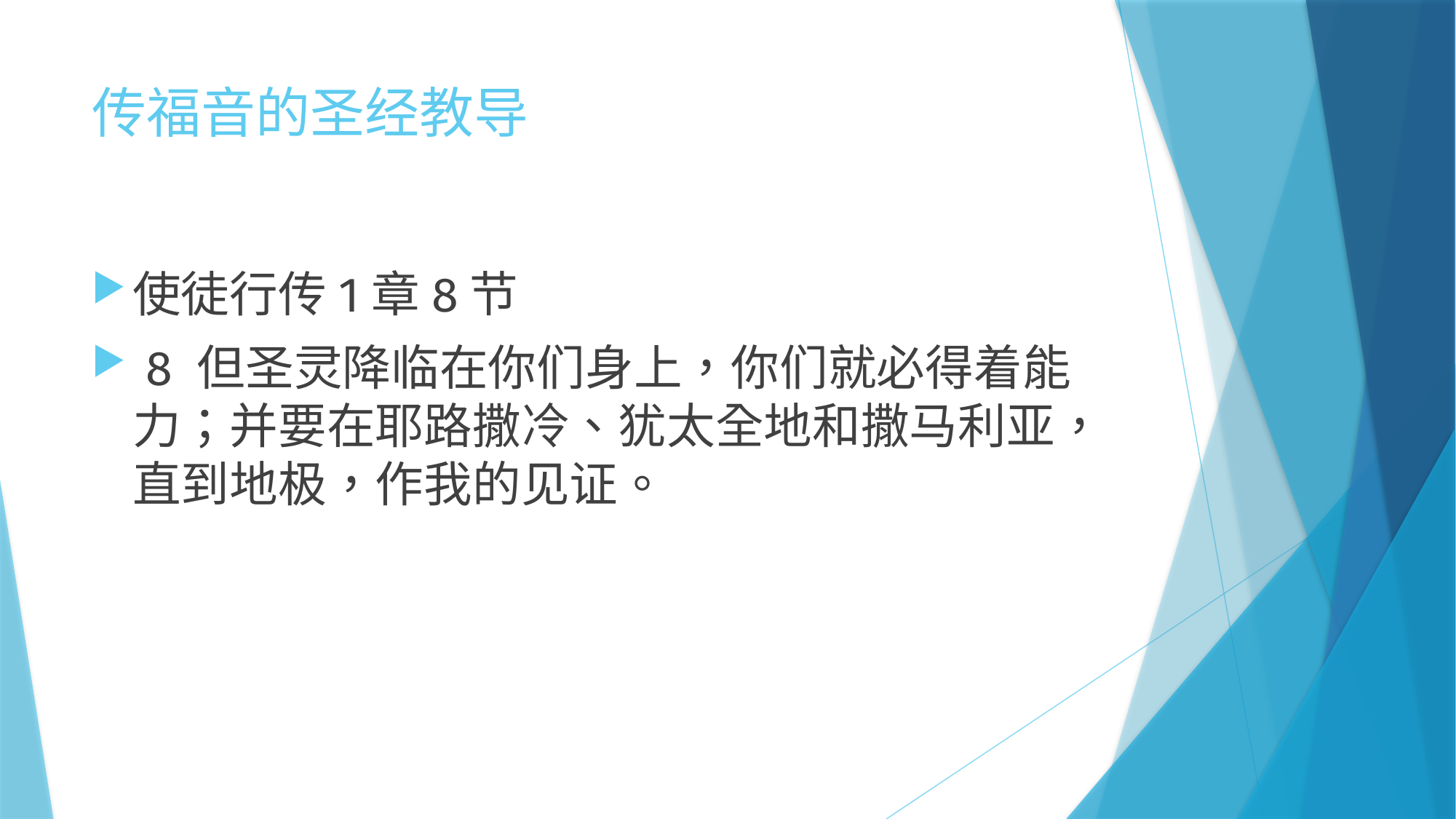

# 传福音的圣经教导
使徒行传1章8节
 8 但圣灵降临在你们身上，你们就必得着能力；并要在耶路撒冷、犹太全地和撒马利亚，直到地极，作我的见证。